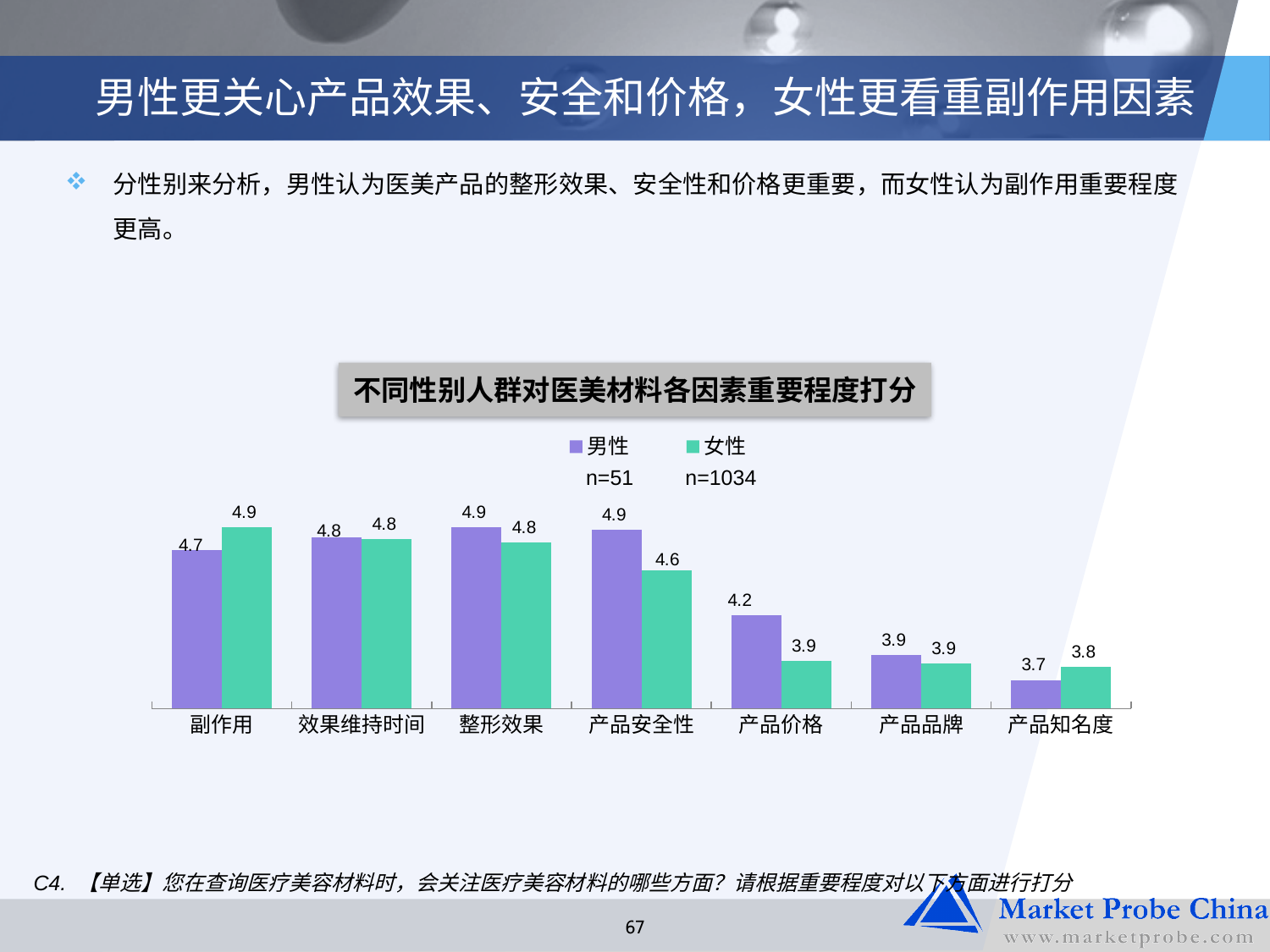

# 男性更关心产品效果、安全和价格，女性更看重副作用因素
分性别来分析，男性认为医美产品的整形效果、安全性和价格更重要，而女性认为副作用重要程度更高。
不同性别人群对医美材料各因素重要程度打分

### Chart

| Category | 男性 | 女性 |
|---|---|---|
| 副作用 | 4.745098039215685 | 4.9274661508704085 |
| 效果维持时间 | 4.8431372549019605 | 4.832688588007738 |
| 整形效果 | 4.921568627450981 | 4.8036750483558945 |
| 产品安全性 | 4.90196078431373 | 4.585106382978726 |
| 产品价格 | 4.235294117647059 | 3.8742746615087036 |
| 产品品牌 | 3.92156862745098 | 3.8549323017408064 |
| 产品知名度 | 3.725490196078431 | 3.8278529980657616 |
| n=51 | n=1034 |
| --- | --- |
C4. 【单选】您在查询医疗美容材料时，会关注医疗美容材料的哪些方面？请根据重要程度对以下方面进行打分
67